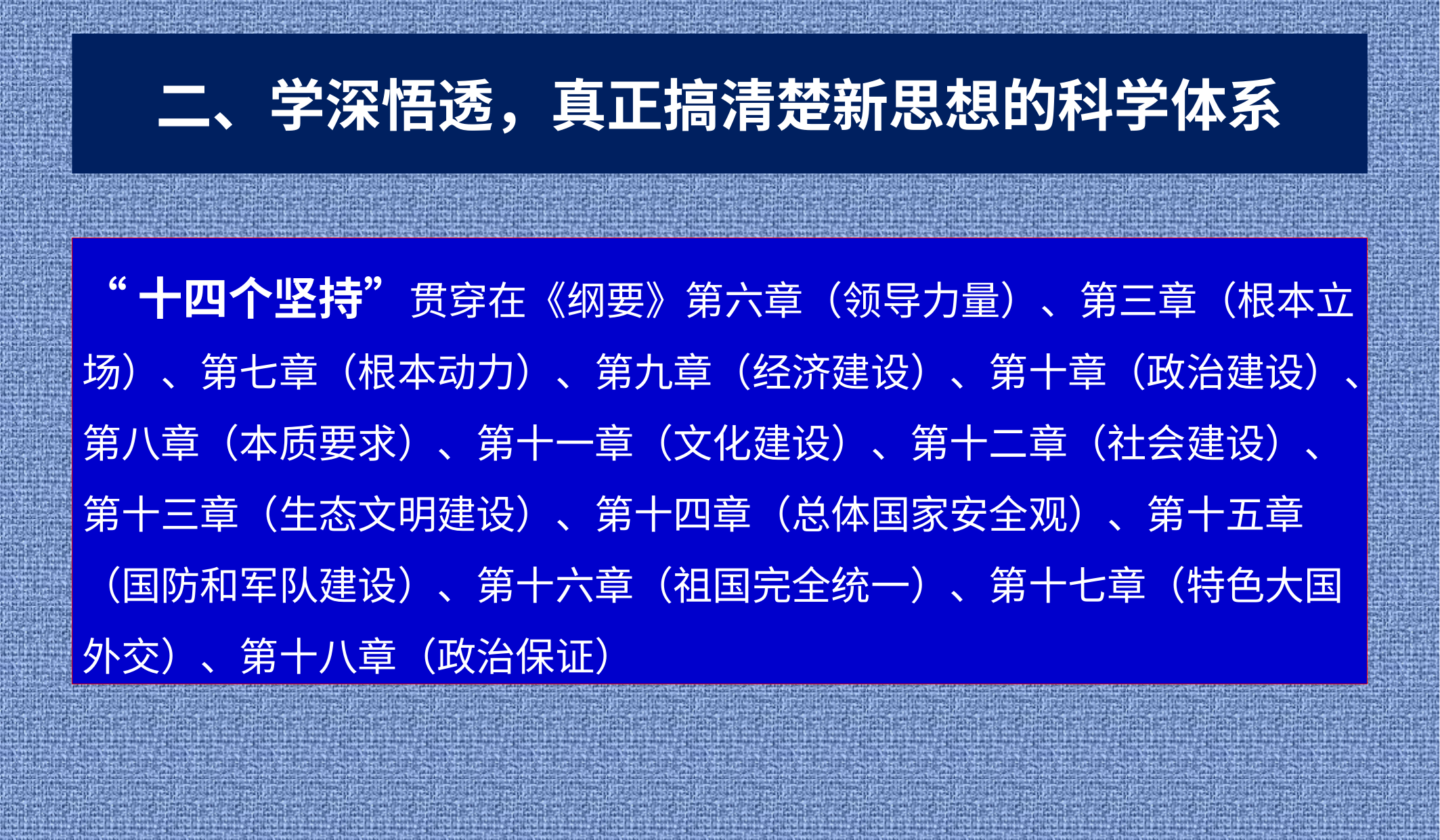

# 二、学深悟透，真正搞清楚新思想的科学体系
“十四个坚持”贯穿在《纲要》第六章（领导力量）、第三章（根本立场）、第七章（根本动力）、第九章（经济建设）、第十章（政治建设）、第八章（本质要求）、第十一章（文化建设）、第十二章（社会建设）、第十三章（生态文明建设）、第十四章（总体国家安全观）、第十五章（国防和军队建设）、第十六章（祖国完全统一）、第十七章（特色大国外交）、第十八章（政治保证）